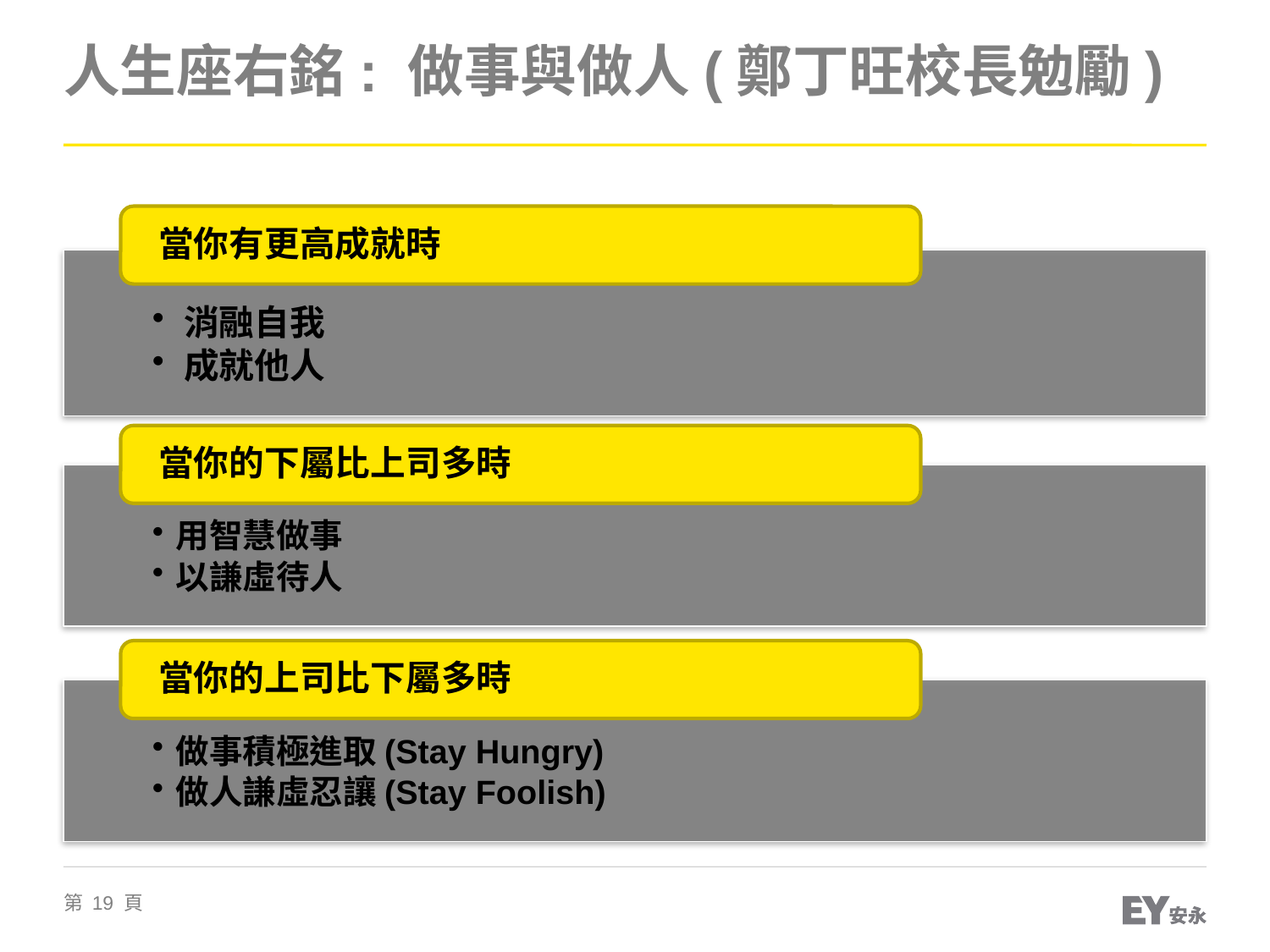

# 人生座右銘: 做事與做人(鄭丁旺校長勉勵)
消融自我
成就他人
當你有更高成就時
用智慧做事
以謙虛待人
當你的下屬比上司多時
做事積極進取(Stay Hungry)
做人謙虛忍讓(Stay Foolish)
當你的上司比下屬多時